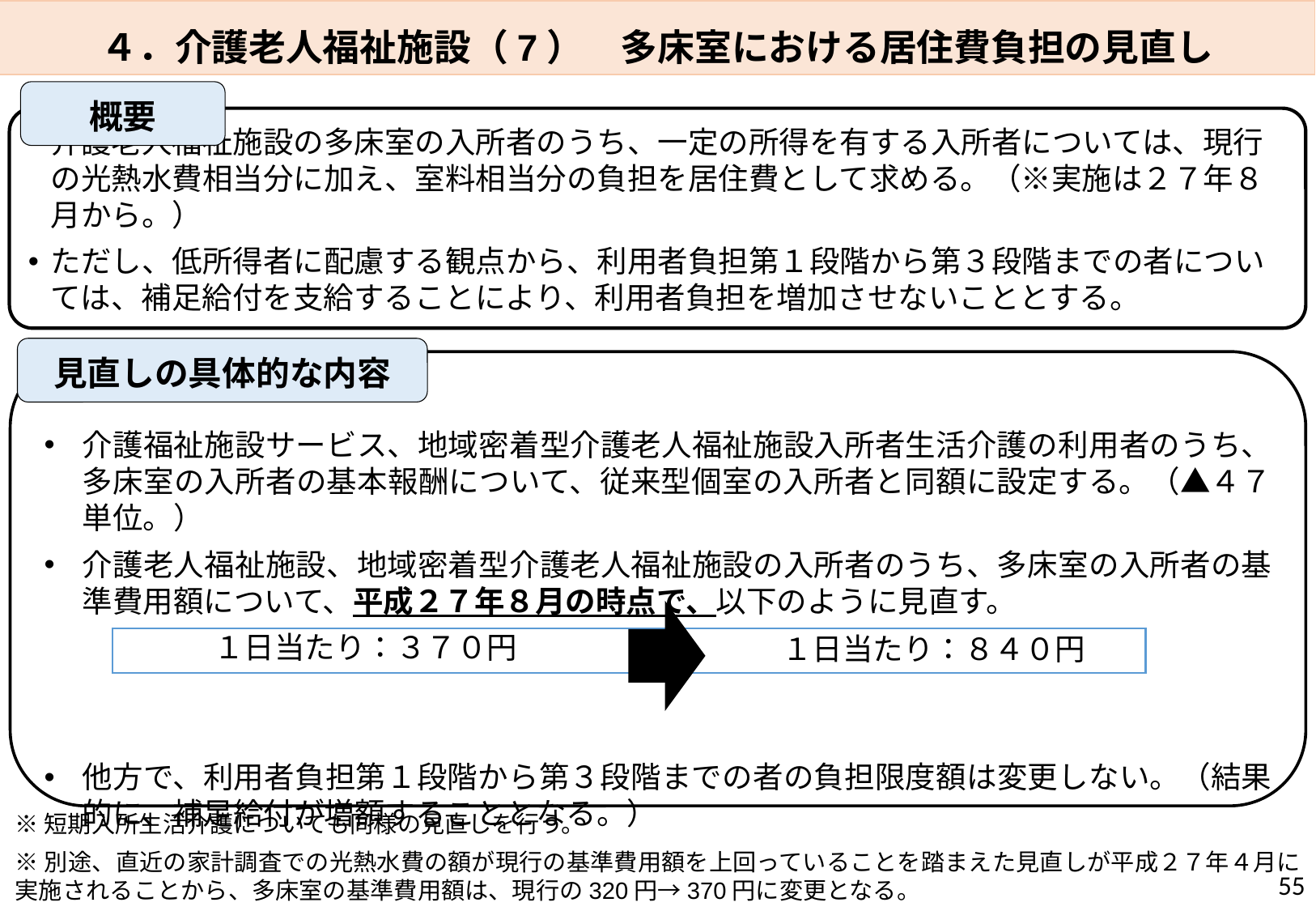

４．介護老人福祉施設（7）　多床室における居住費負担の見直し
概要
介護老人福祉施設の多床室の入所者のうち、一定の所得を有する入所者については、現行の光熱水費相当分に加え、室料相当分の負担を居住費として求める。（※実施は２７年８月から。）
ただし、低所得者に配慮する観点から、利用者負担第１段階から第３段階までの者については、補足給付を支給することにより、利用者負担を増加させないこととする。
見直しの具体的な内容

介護福祉施設サービス、地域密着型介護老人福祉施設入所者生活介護の利用者のうち、多床室の入所者の基本報酬について、従来型個室の入所者と同額に設定する。（▲４７単位。）
介護老人福祉施設、地域密着型介護老人福祉施設の入所者のうち、多床室の入所者の基準費用額について、平成２７年８月の時点で、以下のように見直す。

他方で、利用者負担第１段階から第３段階までの者の負担限度額は変更しない。（結果的に、補足給付が増額することとなる。）

１日当たり：３７０円
１日当たり：８４０円

※短期入所生活介護についても同様の見直しを行う。
※別途、直近の家計調査での光熱水費の額が現行の基準費用額を上回っていることを踏まえた見直しが平成２７年４月に実施されることから、多床室の基準費用額は、現行の320円→370円に変更となる。
55